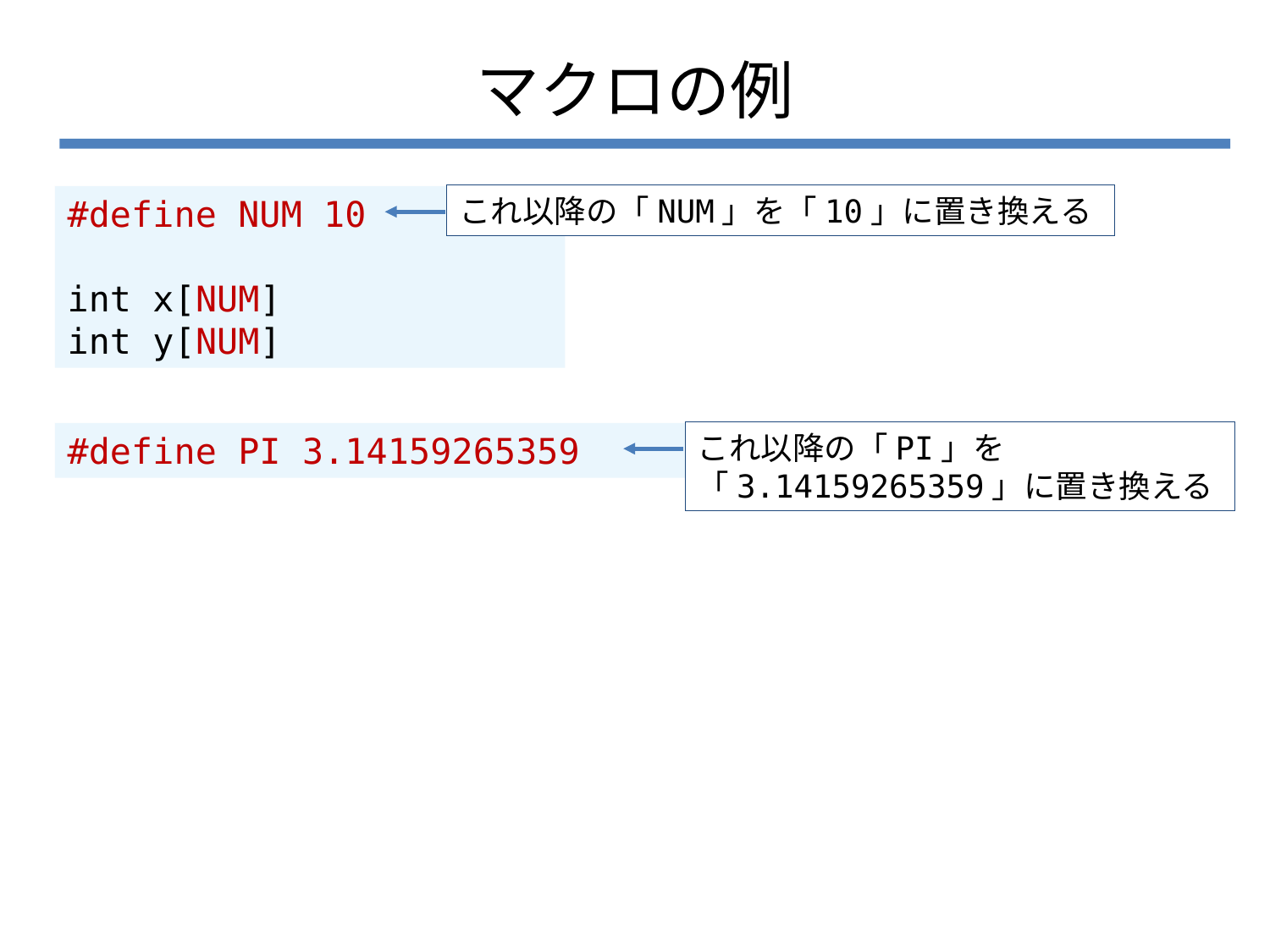

# マクロの例
これ以降の「NUM」を「10」に置き換える
#define NUM 10

int x[NUM]
int y[NUM]
これ以降の「PI」を
「3.14159265359」に置き換える
#define PI 3.14159265359